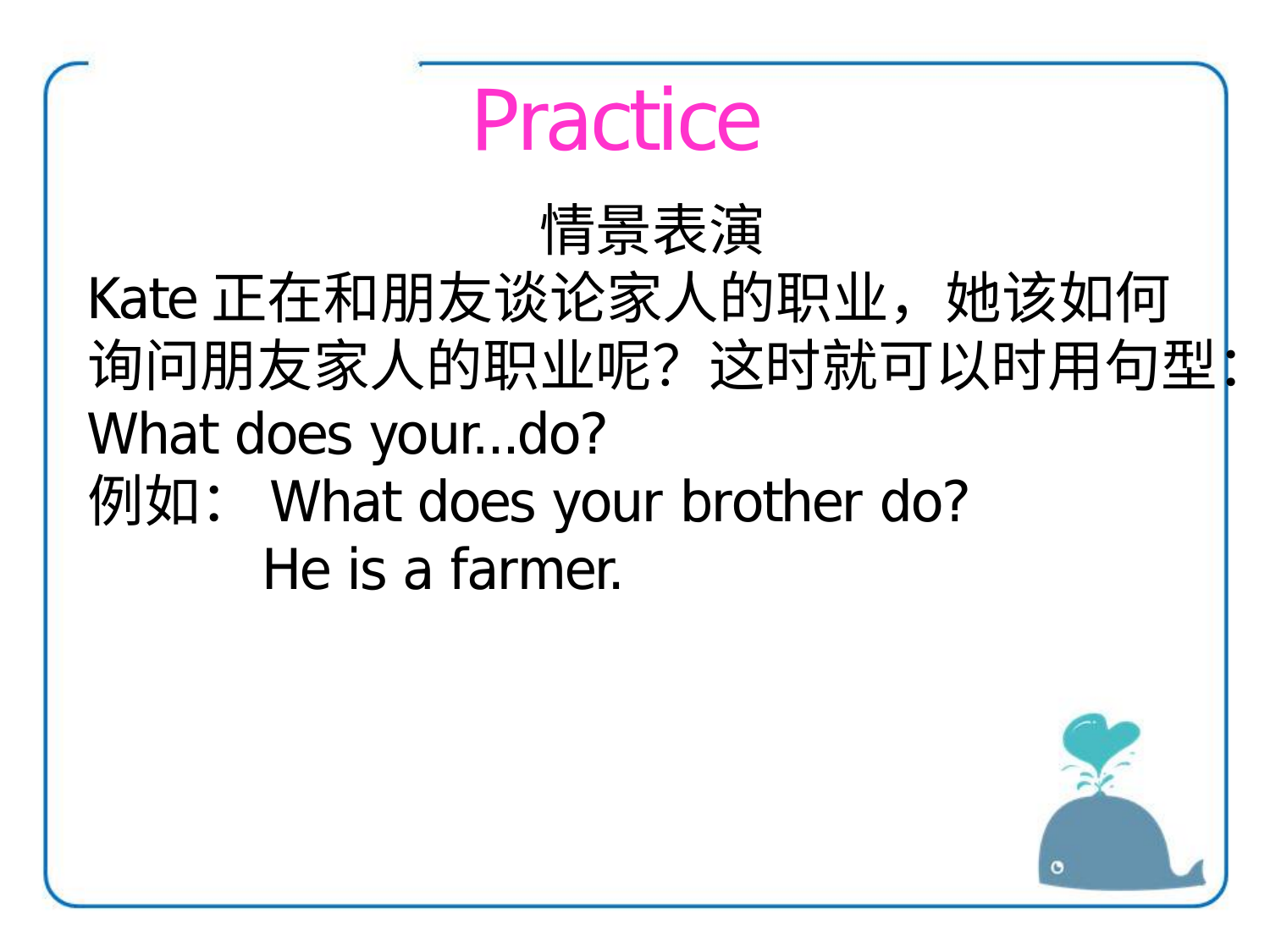

Practice
情景表演
Kate正在和朋友谈论家人的职业，她该如何询问朋友家人的职业呢？这时就可以时用句型：What does your…do?
例如：What does your brother do?
          He is a farmer.